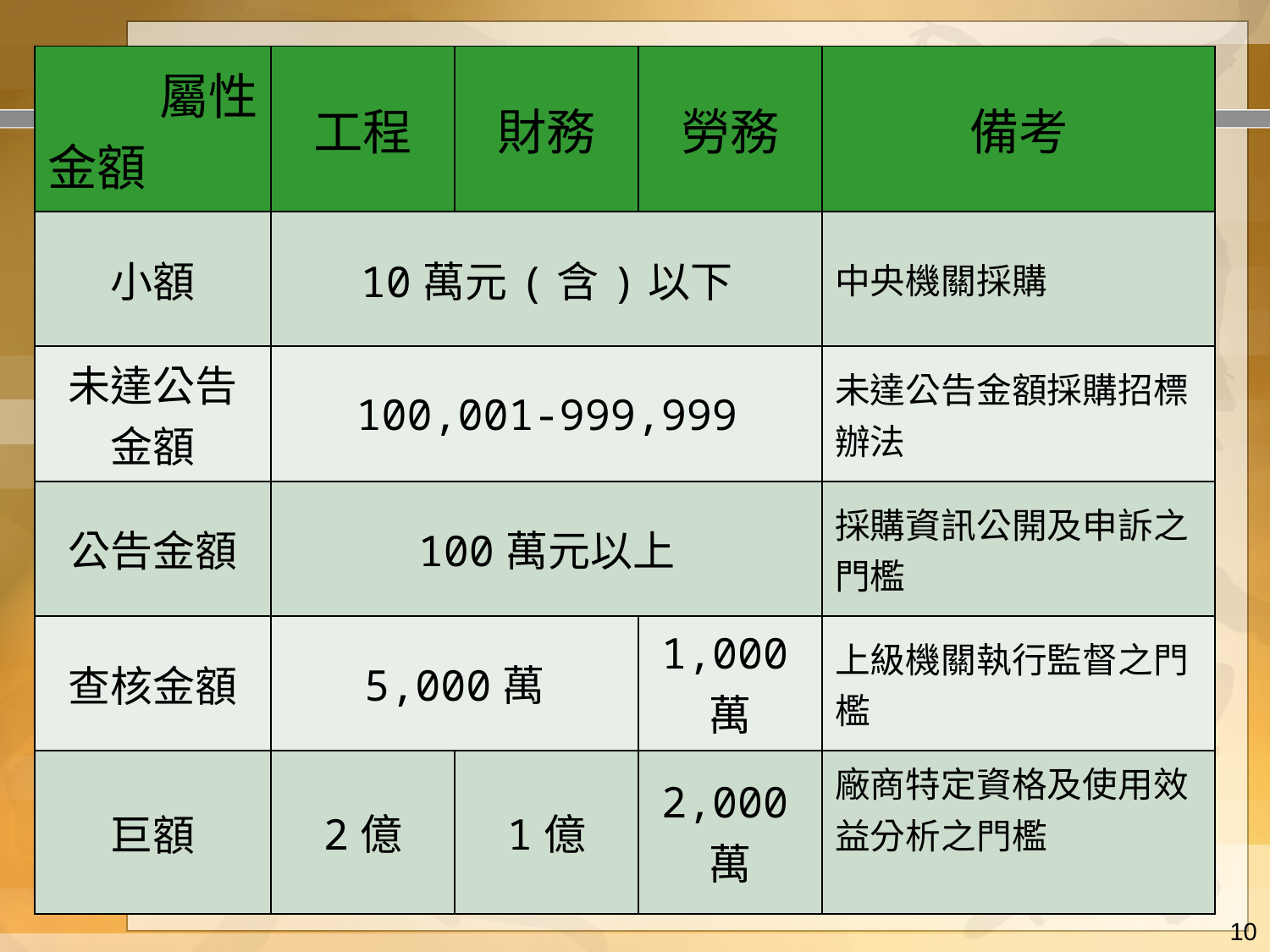

| 屬性 金額 | 工程 | 財務 | 勞務 | 備考 |
| --- | --- | --- | --- | --- |
| 小額 | 10萬元(含)以下 |  |  | 中央機關採購 |
| 未達公告金額 | 100,001-999,999 |  |  | 未達公告金額採購招標辦法 |
| 公告金額 | 100萬元以上 |  |  | 採購資訊公開及申訴之門檻 |
| 查核金額 | 5,000萬 |  | 1,000萬 | 上級機關執行監督之門檻 |
| 巨額 | 2億 | 1億 | 2,000萬 | 廠商特定資格及使用效益分析之門檻 |

10